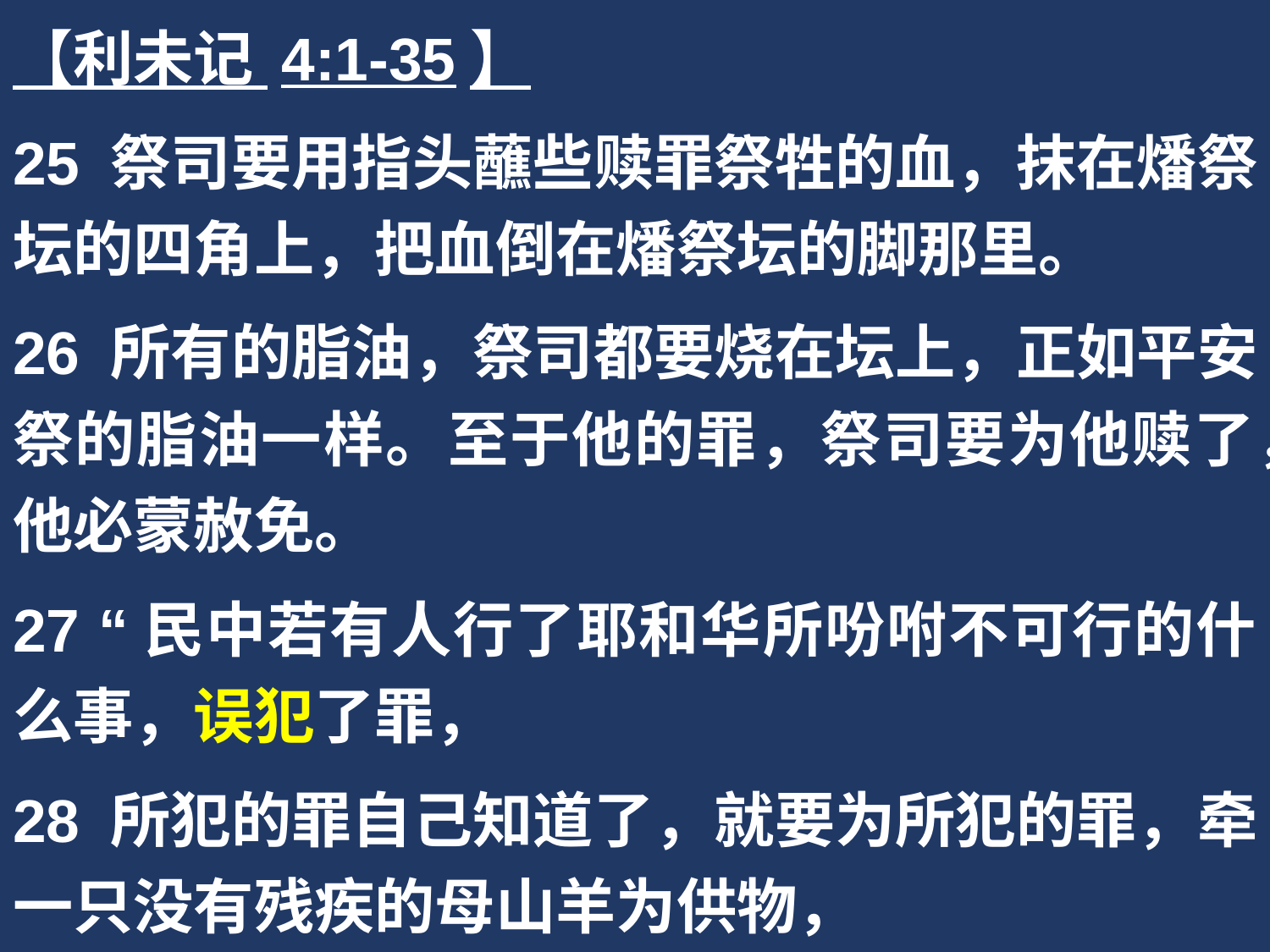

【利未记 4:1-35】
25 祭司要用指头蘸些赎罪祭牲的血，抹在燔祭坛的四角上，把血倒在燔祭坛的脚那里。
26 所有的脂油，祭司都要烧在坛上，正如平安祭的脂油一样。至于他的罪，祭司要为他赎了，他必蒙赦免。
27 “民中若有人行了耶和华所吩咐不可行的什么事，误犯了罪，
28 所犯的罪自己知道了，就要为所犯的罪，牵一只没有残疾的母山羊为供物，